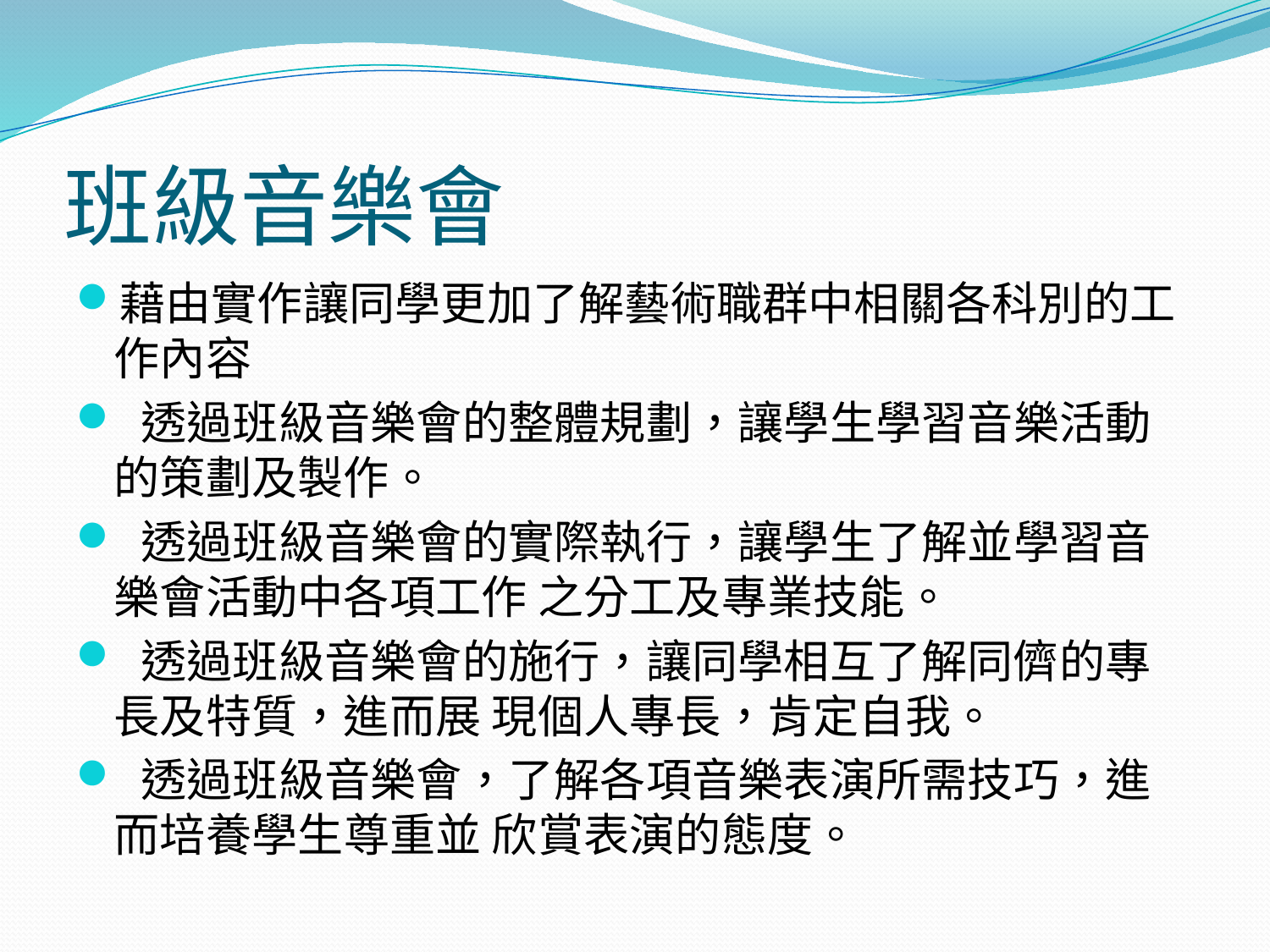

# 班級音樂會
藉由實作讓同學更加了解藝術職群中相關各科別的工作內容
 透過班級音樂會的整體規劃，讓學生學習音樂活動的策劃及製作。
 透過班級音樂會的實際執行，讓學生了解並學習音樂會活動中各項工作 之分工及專業技能。
 透過班級音樂會的施行，讓同學相互了解同儕的專長及特質，進而展 現個人專長，肯定自我。
 透過班級音樂會，了解各項音樂表演所需技巧，進而培養學生尊重並 欣賞表演的態度。